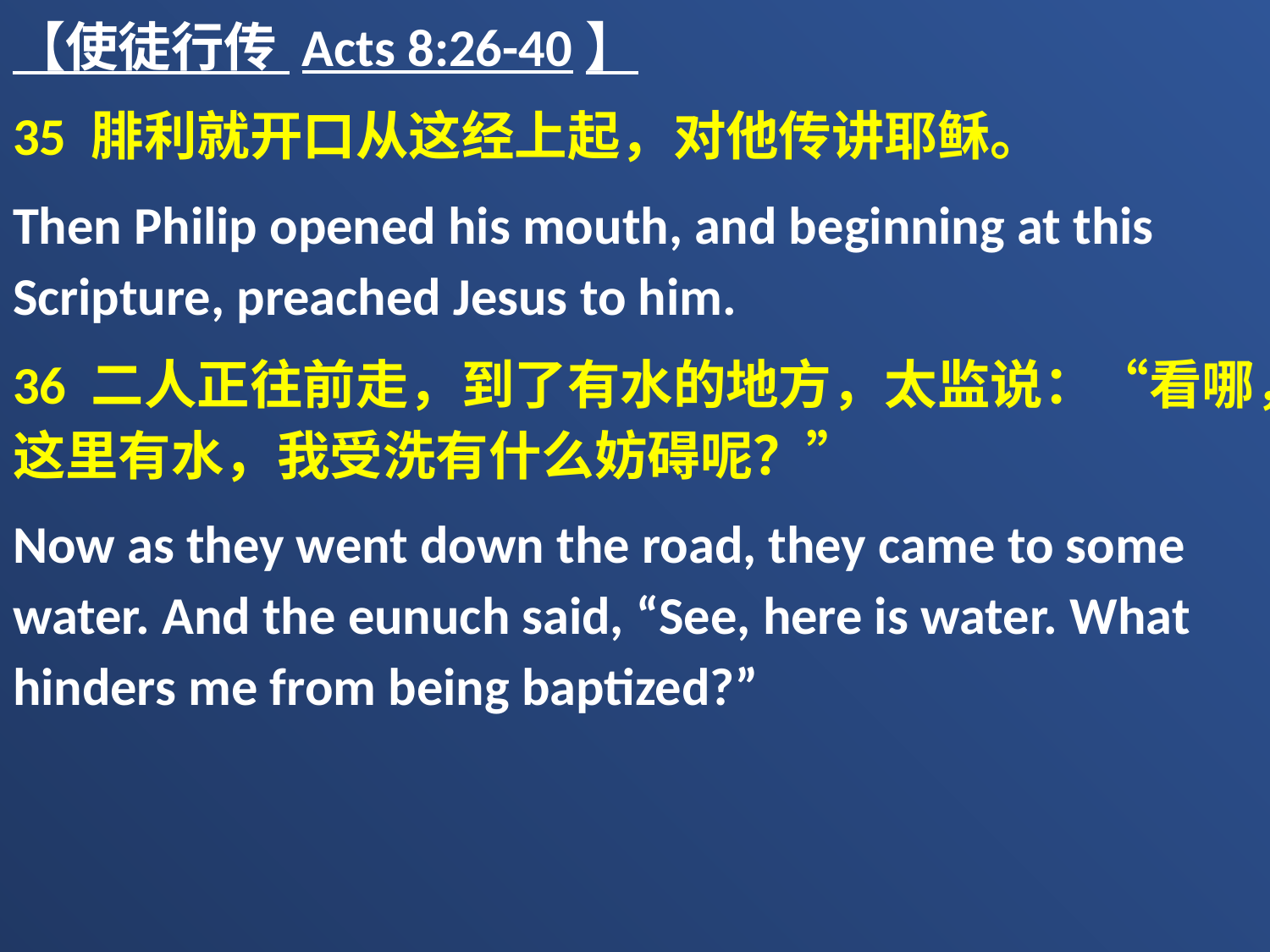

【使徒行传 Acts 8:26-40】
35 腓利就开口从这经上起，对他传讲耶稣。
Then Philip opened his mouth, and beginning at this Scripture, preached Jesus to him.
36 二人正往前走，到了有水的地方，太监说：“看哪，这里有水，我受洗有什么妨碍呢？”
Now as they went down the road, they came to some water. And the eunuch said, “See, here is water. What hinders me from being baptized?”